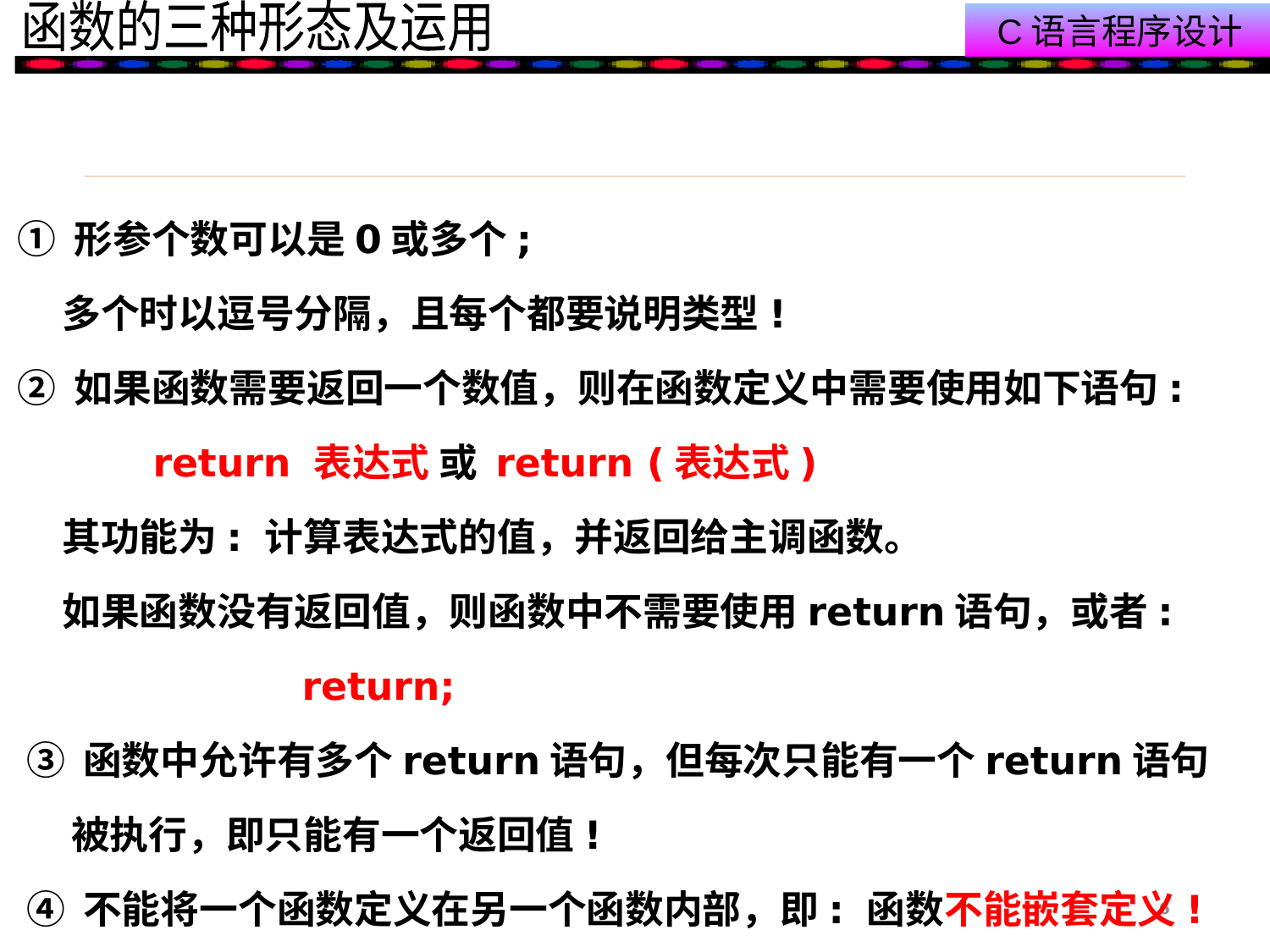

#
① 形参个数可以是0或多个;
    多个时以逗号分隔，且每个都要说明类型!
② 如果函数需要返回一个数值，则在函数定义中需要使用如下语句:
          return 表达式 或 return (表达式)
    其功能为: 计算表达式的值，并返回给主调函数。
    如果函数没有返回值，则函数中不需要使用return语句，或者:
                     return;
 ③ 函数中允许有多个return语句，但每次只能有一个return语句
     被执行，即只能有一个返回值!
 ④ 不能将一个函数定义在另一个函数内部，即: 函数不能嵌套定义!
6